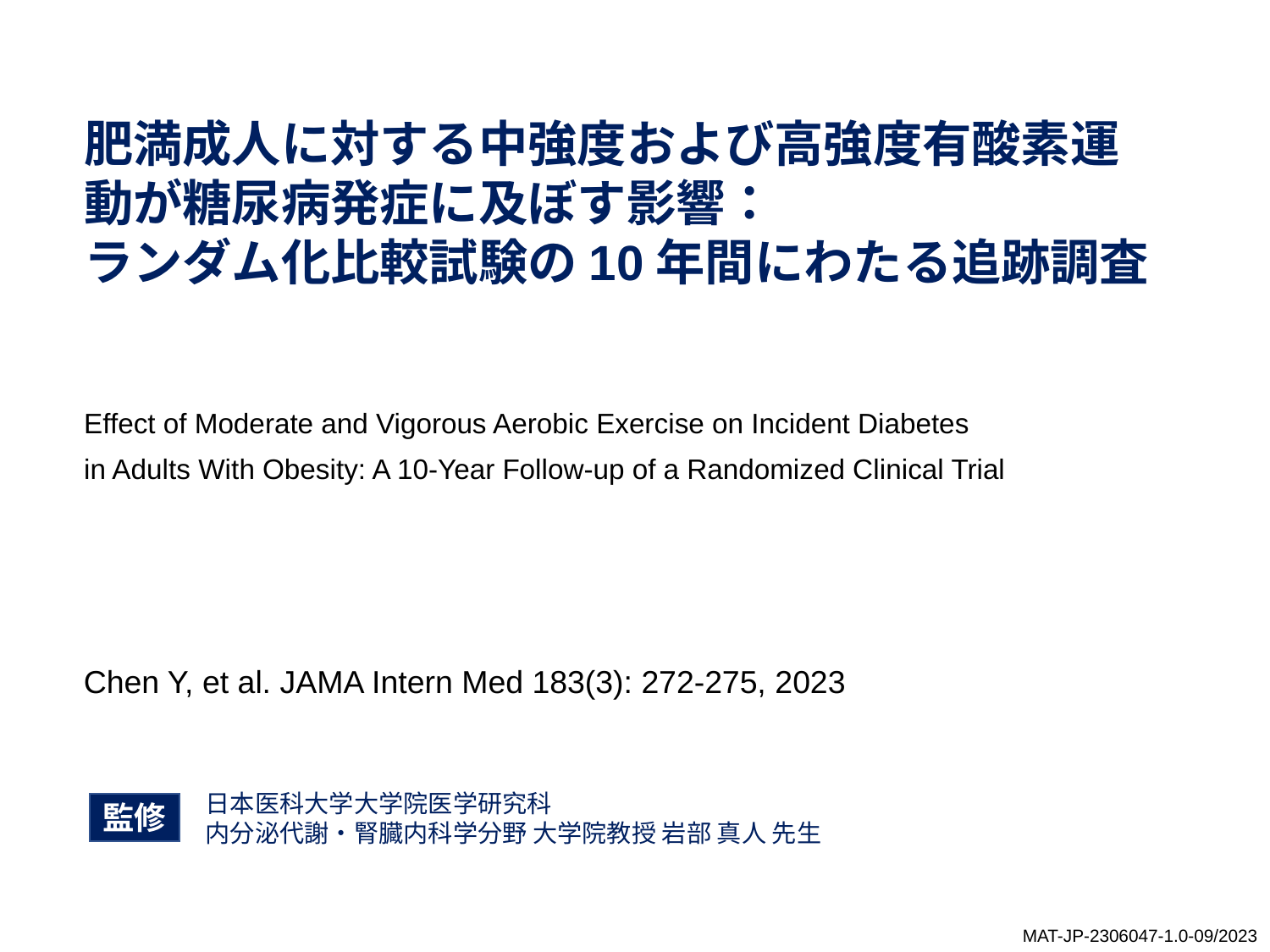

肥満成人に対する中強度および高強度有酸素運動が糖尿病発症に及ぼす影響：
ランダム化比較試験の10年間にわたる追跡調査
Effect of Moderate and Vigorous Aerobic Exercise on Incident Diabetes
in Adults With Obesity: A 10-Year Follow-up of a Randomized Clinical Trial
Chen Y, et al. JAMA Intern Med 183(3): 272-275, 2023
日本医科大学大学院医学研究科
内分泌代謝・腎臓内科学分野 大学院教授 岩部 真人 先生
監修

MAT-JP-2306047-1.0-09/2023